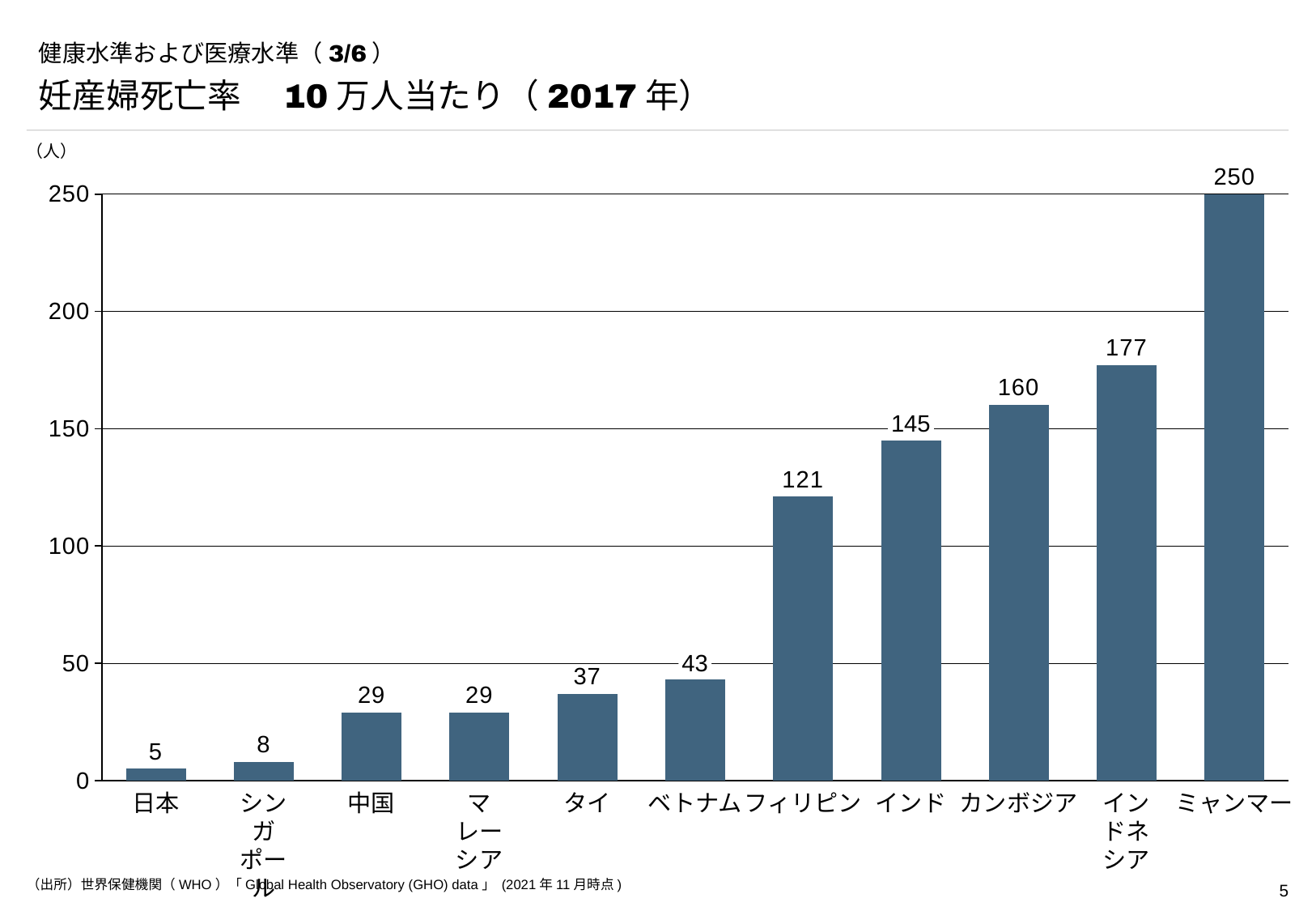

# 健康水準および医療水準（3/6）
妊産婦死亡率　10万人当たり（2017年）
（人）

### Chart

| Category |  |
|---|---|
145
43
マレーシア
インドネシア
日本
シンガポール
中国
タイ
ベトナム
インド
カンボジア
ミャンマー
フィリピン
（出所）世界保健機関（WHO）「Global Health Observatory (GHO) data」 (2021年11月時点)